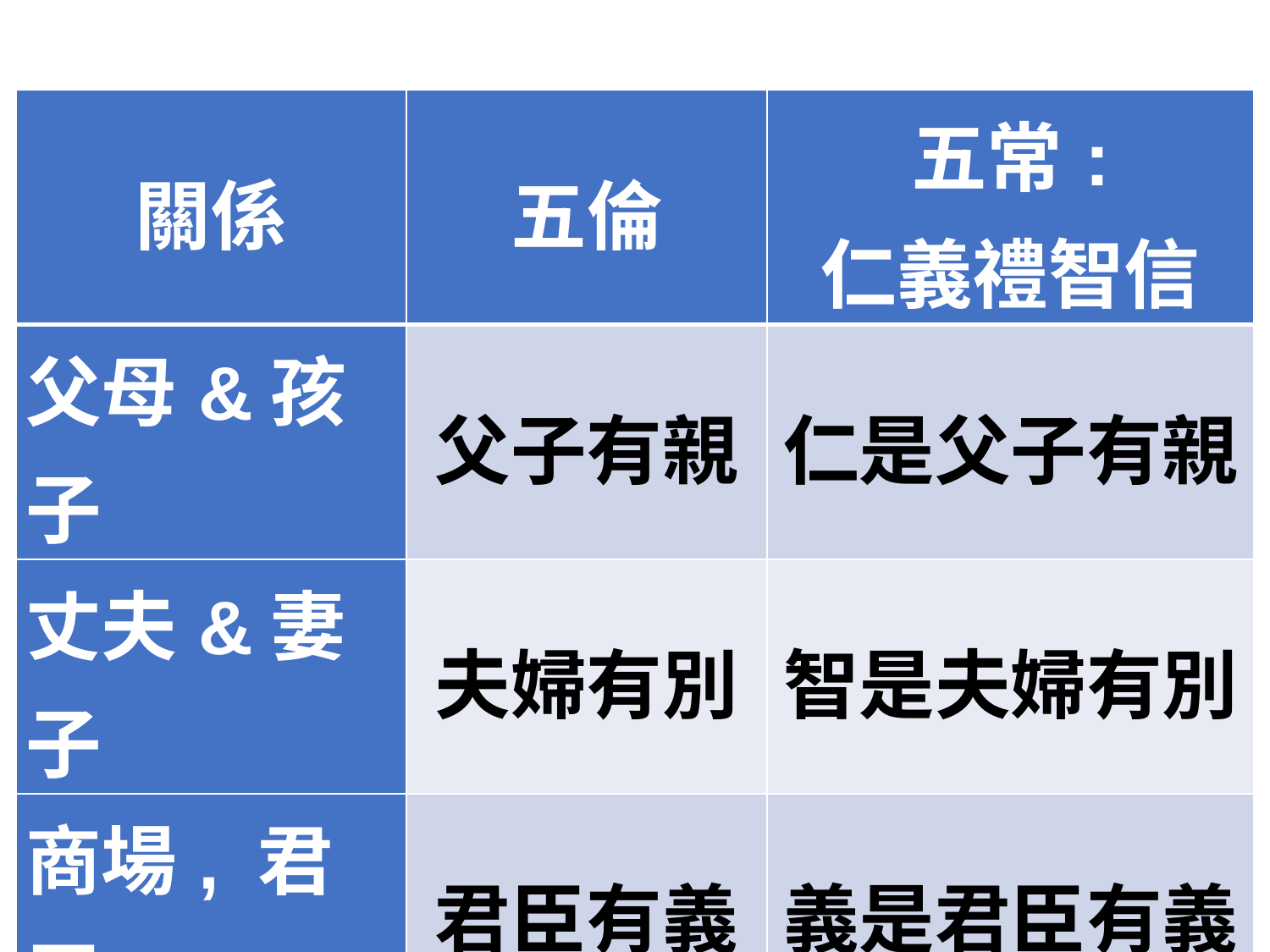

| 關係 | 五倫 | 五常: 仁義禮智信 |
| --- | --- | --- |
| 父母&孩子 | 父子有親 | 仁是父子有親 |
| 丈夫&妻子 | 夫婦有別 | 智是夫婦有別 |
| 商場, 君臣 | 君臣有義 | 義是君臣有義 |
| 兄弟姊妹 | 長幼有序 | 禮是長幼有序 |
| 朋友 | 朋友有信 | 信是朋友有信 |